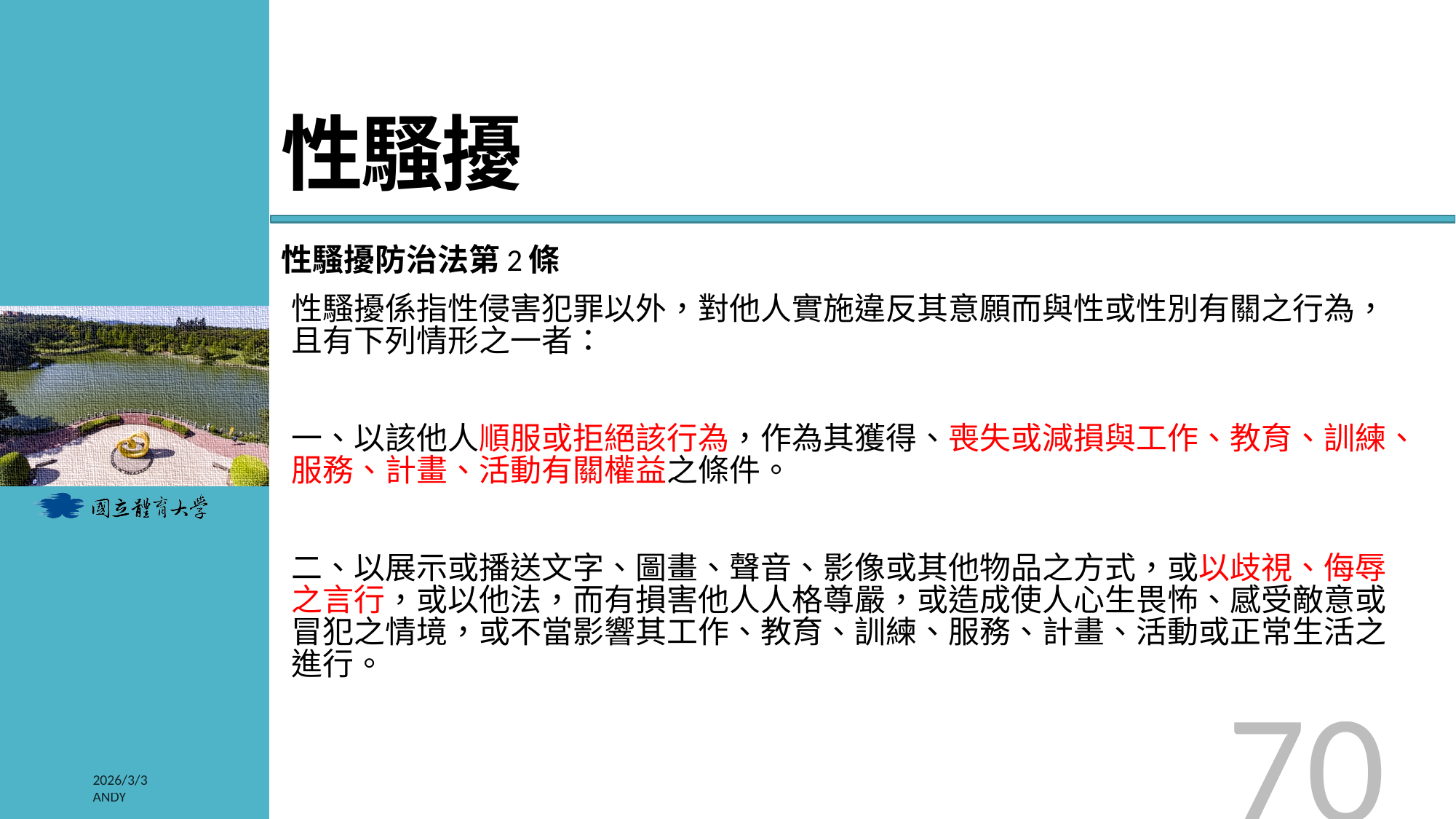

# 性騷擾
性騷擾防治法第2條
性騷擾係指性侵害犯罪以外，對他人實施違反其意願而與性或性別有關之行為，且有下列情形之一者：

一、以該他人順服或拒絕該行為，作為其獲得、喪失或減損與工作、教育、訓練、服務、計畫、活動有關權益之條件。

二、以展示或播送文字、圖畫、聲音、影像或其他物品之方式，或以歧視、侮辱之言行，或以他法，而有損害他人人格尊嚴，或造成使人心生畏怖、感受敵意或冒犯之情境，或不當影響其工作、教育、訓練、服務、計畫、活動或正常生活之進行。

70
2026/3/3
Andy